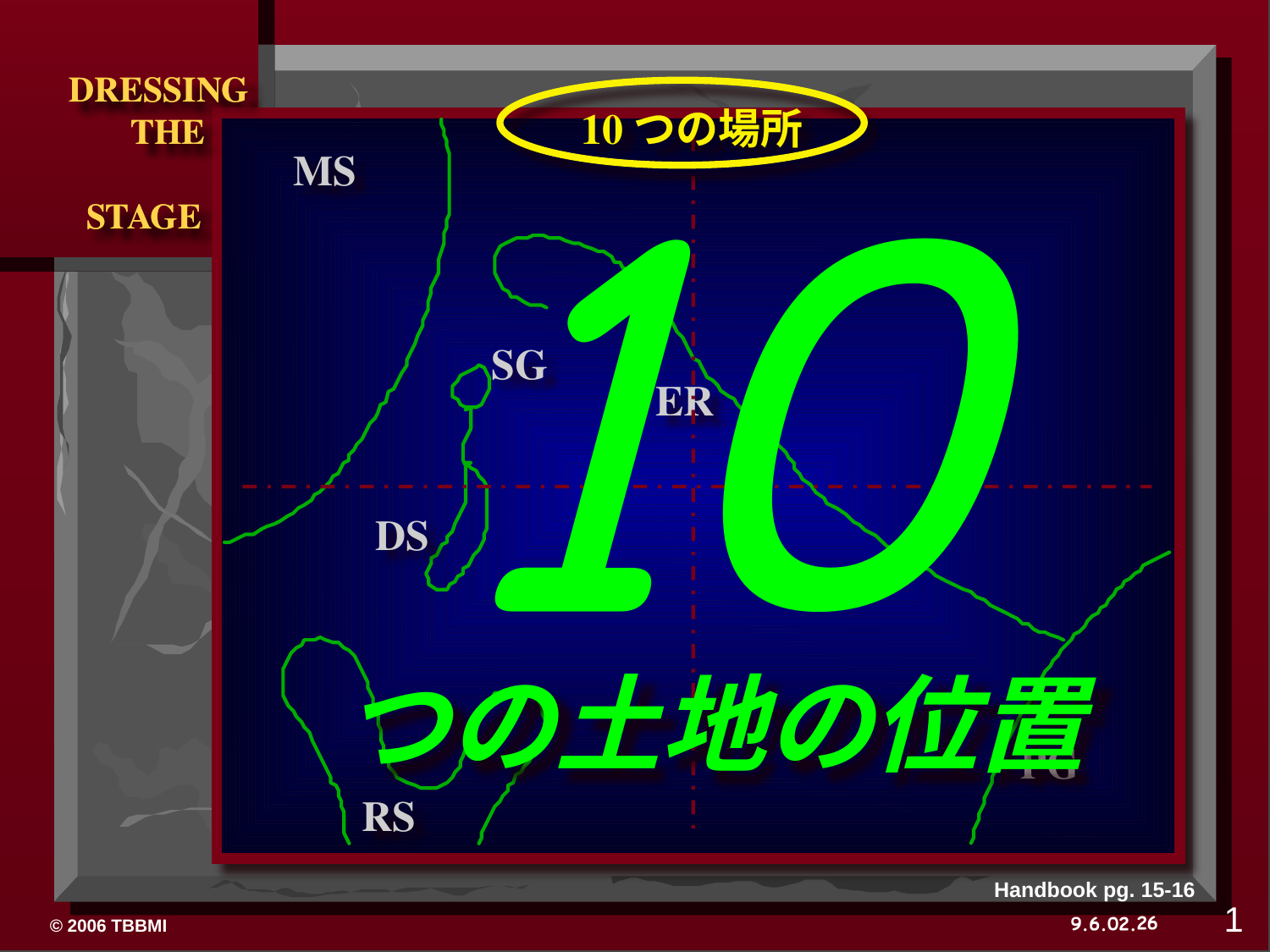

DRESSING
        THE
   STAGE

10つの場所
10
つの土地の位置

MS

SG

ER

DS

PG
RS

Handbook pg. 15-16
1
26